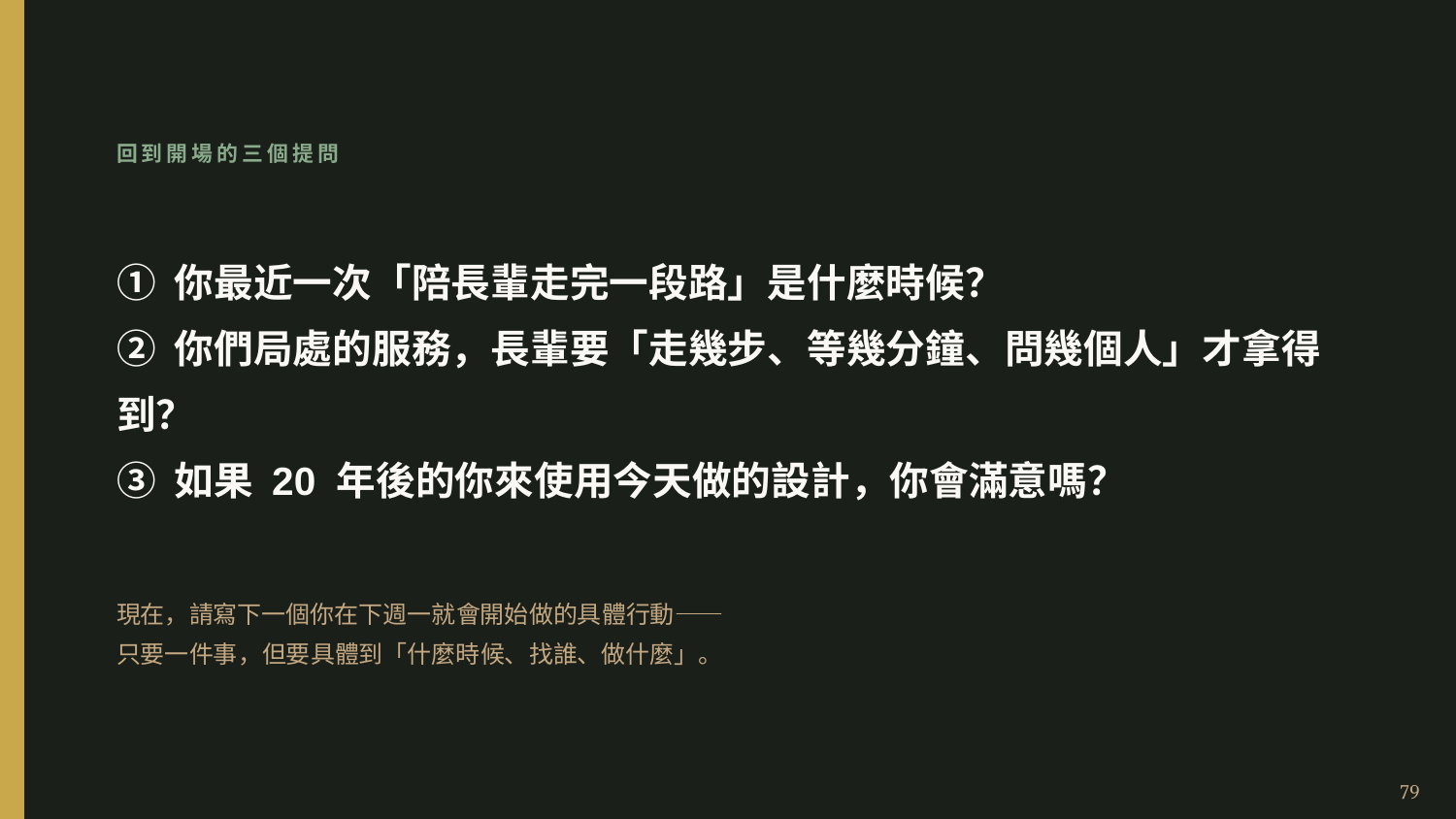

回到開場的三個提問
① 你最近一次「陪長輩走完一段路」是什麼時候？
② 你們局處的服務，長輩要「走幾步、等幾分鐘、問幾個人」才拿得到？
③ 如果 20 年後的你來使用今天做的設計，你會滿意嗎？
現在，請寫下一個你在下週一就會開始做的具體行動——
只要一件事，但要具體到「什麼時候、找誰、做什麼」。
79